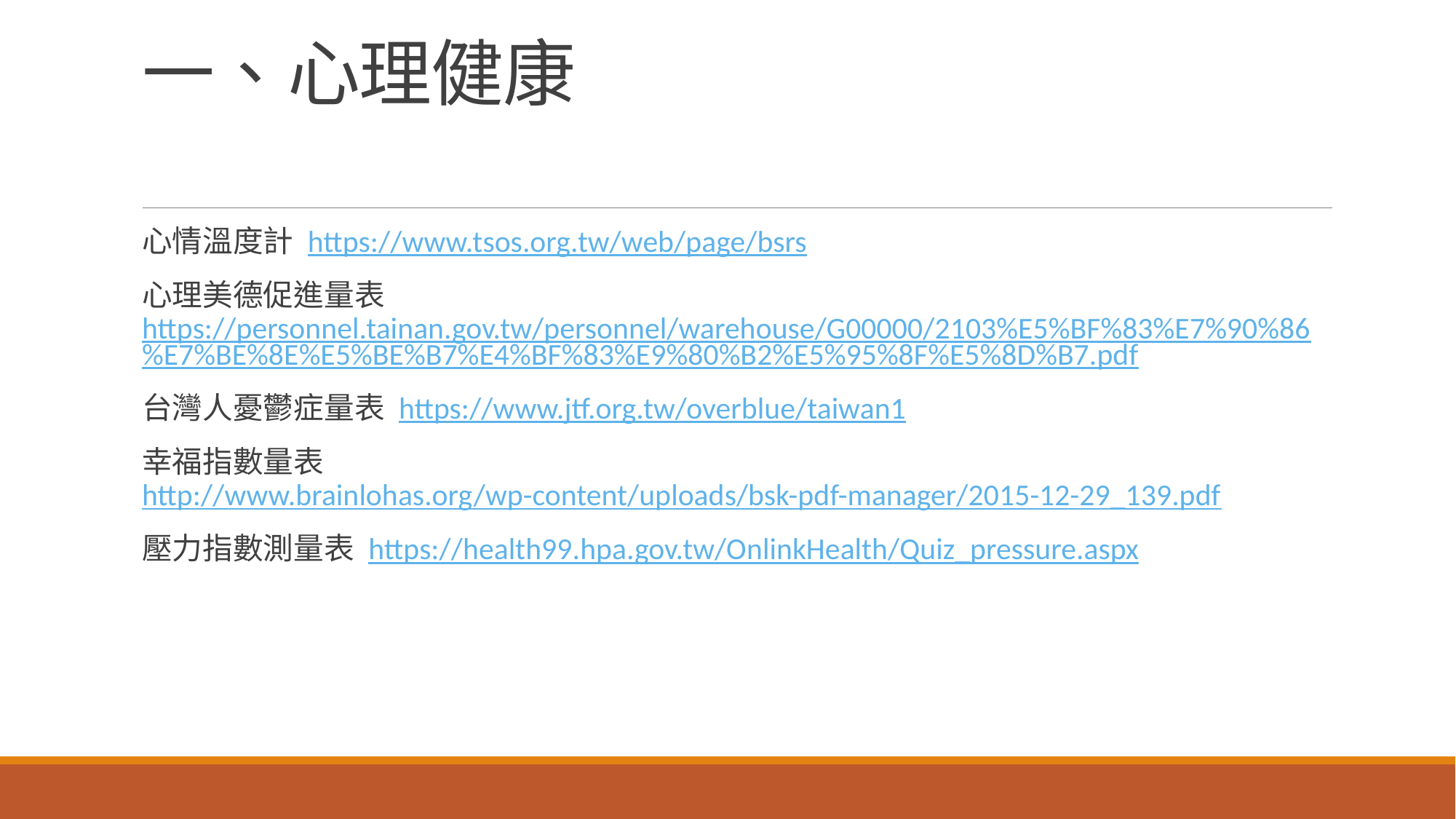

# 一、心理健康
心情溫度計 https://www.tsos.org.tw/web/page/bsrs
心理美德促進量表https://personnel.tainan.gov.tw/personnel/warehouse/G00000/2103%E5%BF%83%E7%90%86%E7%BE%8E%E5%BE%B7%E4%BF%83%E9%80%B2%E5%95%8F%E5%8D%B7.pdf
台灣人憂鬱症量表 https://www.jtf.org.tw/overblue/taiwan1
幸福指數量表 http://www.brainlohas.org/wp-content/uploads/bsk-pdf-manager/2015-12-29_139.pdf
壓力指數測量表 https://health99.hpa.gov.tw/OnlinkHealth/Quiz_pressure.aspx